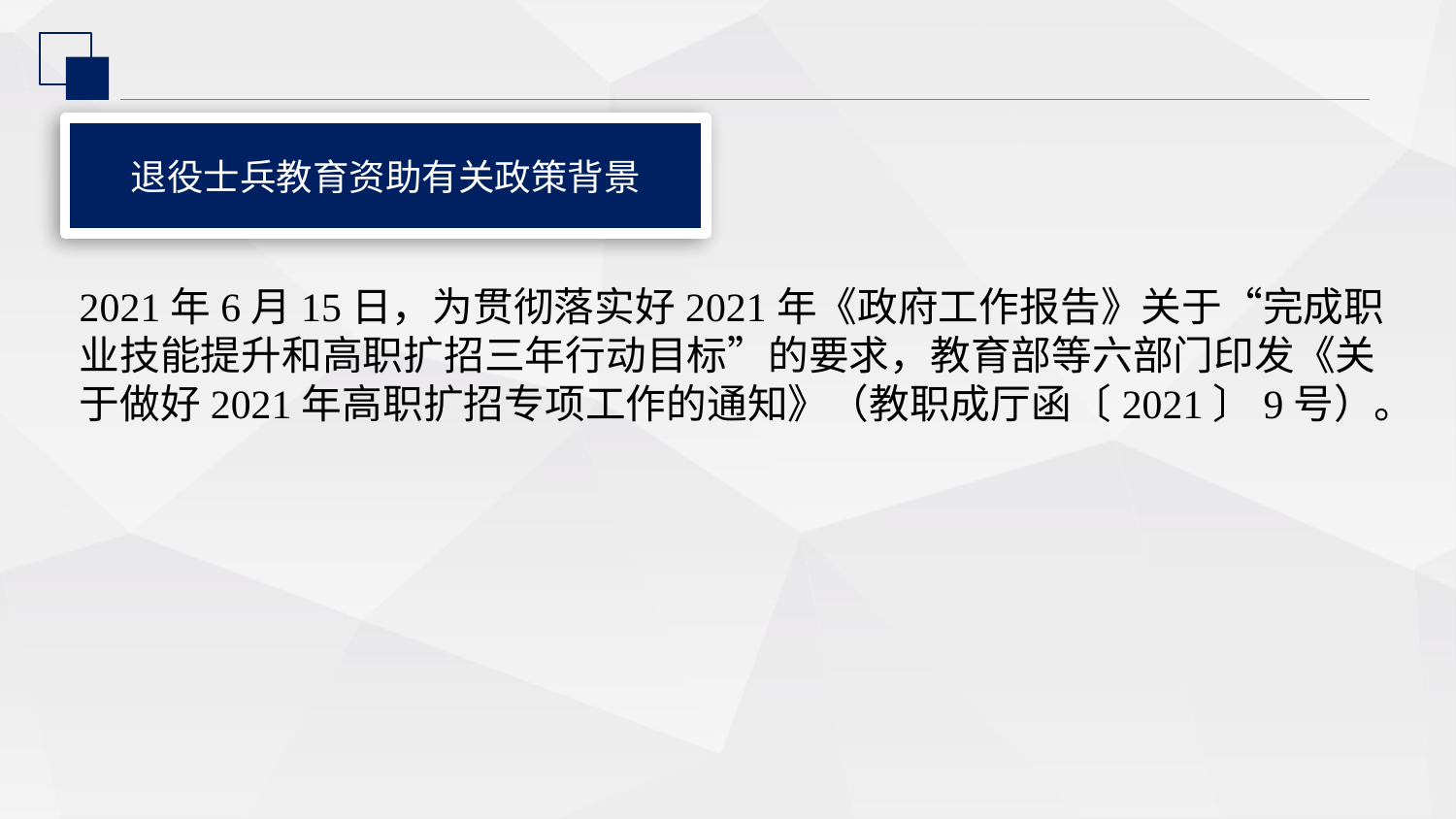

退役士兵教育资助有关政策背景
2021年6月15日，为贯彻落实好2021年《政府工作报告》关于“完成职业技能提升和高职扩招三年行动目标”的要求，教育部等六部门印发《关于做好2021年高职扩招专项工作的通知》（教职成厅函〔2021〕9号）。